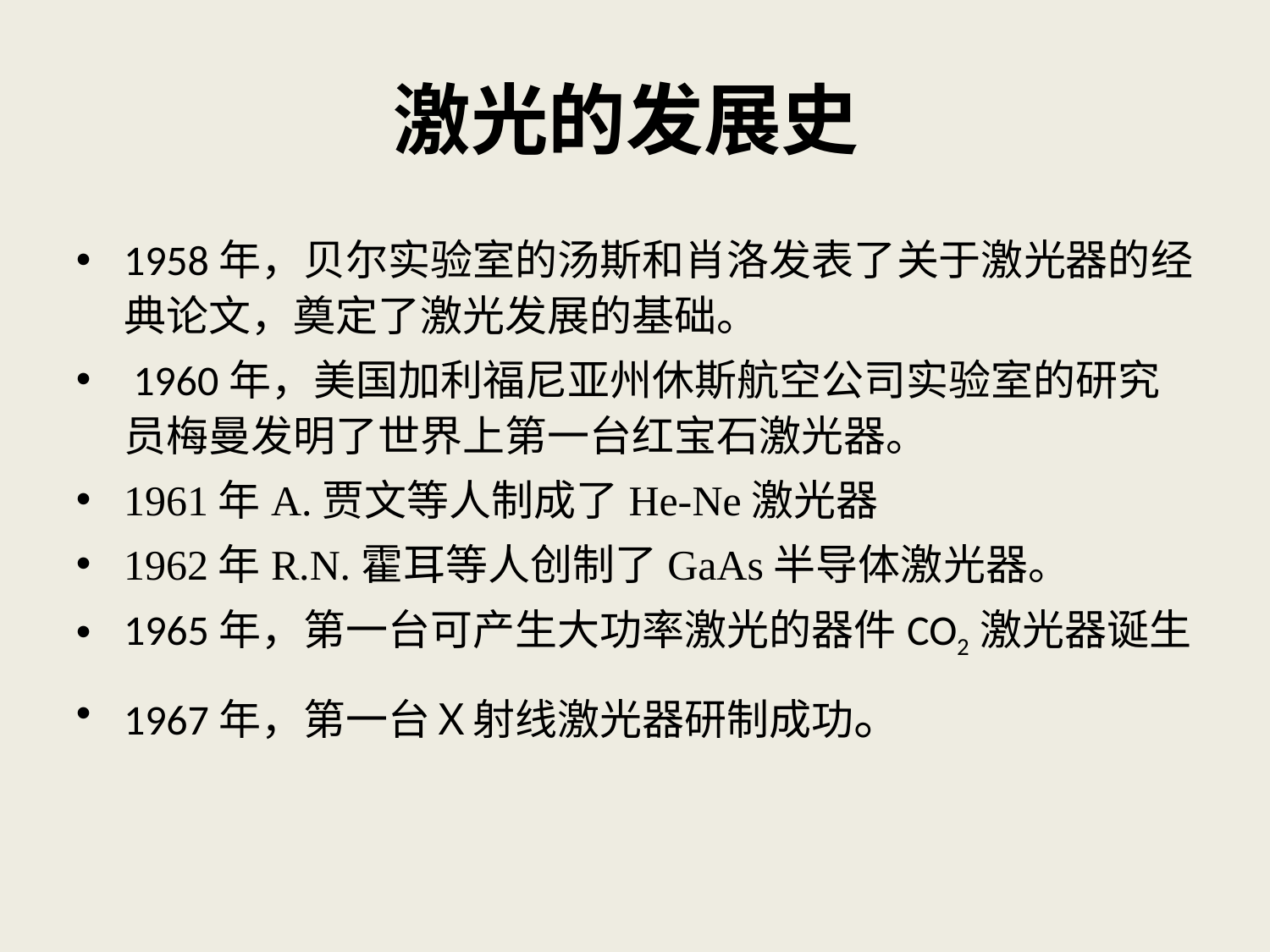

# 激光的发展史
1958年，贝尔实验室的汤斯和肖洛发表了关于激光器的经典论文，奠定了激光发展的基础。
 1960年，美国加利福尼亚州休斯航空公司实验室的研究员梅曼发明了世界上第一台红宝石激光器。
1961年A.贾文等人制成了He-Ne激光器
1962年R.N.霍耳等人创制了GaAs半导体激光器。
1965年，第一台可产生大功率激光的器件CO2激光器诞生
1967年，第一台Ｘ射线激光器研制成功。